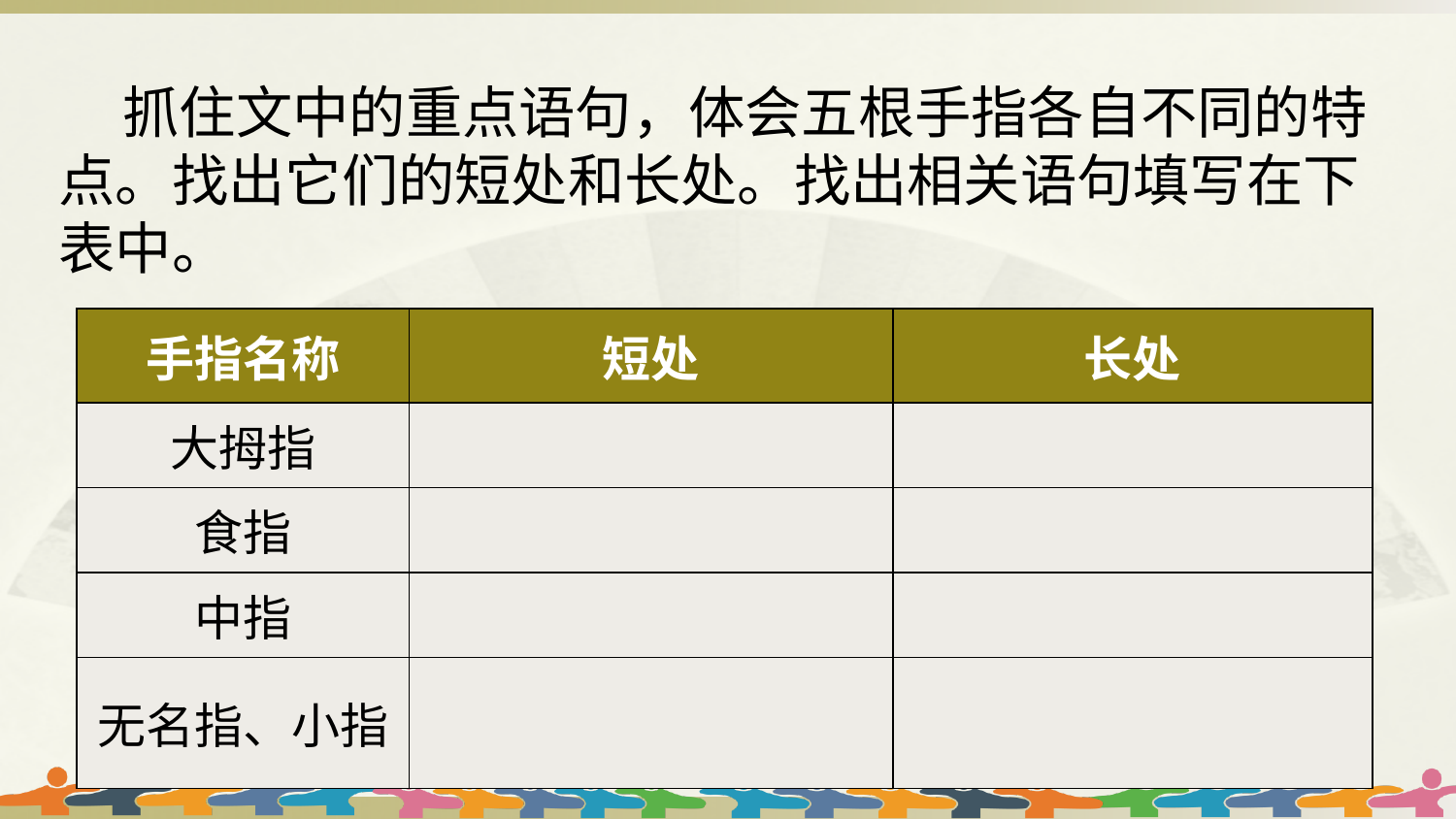

抓住文中的重点语句，体会五根手指各自不同的特点。找出它们的短处和长处。找出相关语句填写在下表中。
| 手指名称 | 短处 | 长处 |
| --- | --- | --- |
| 大拇指 |  |  |
| 食指 |  |  |
| 中指 |  |  |
| 无名指、小指 |  |  |